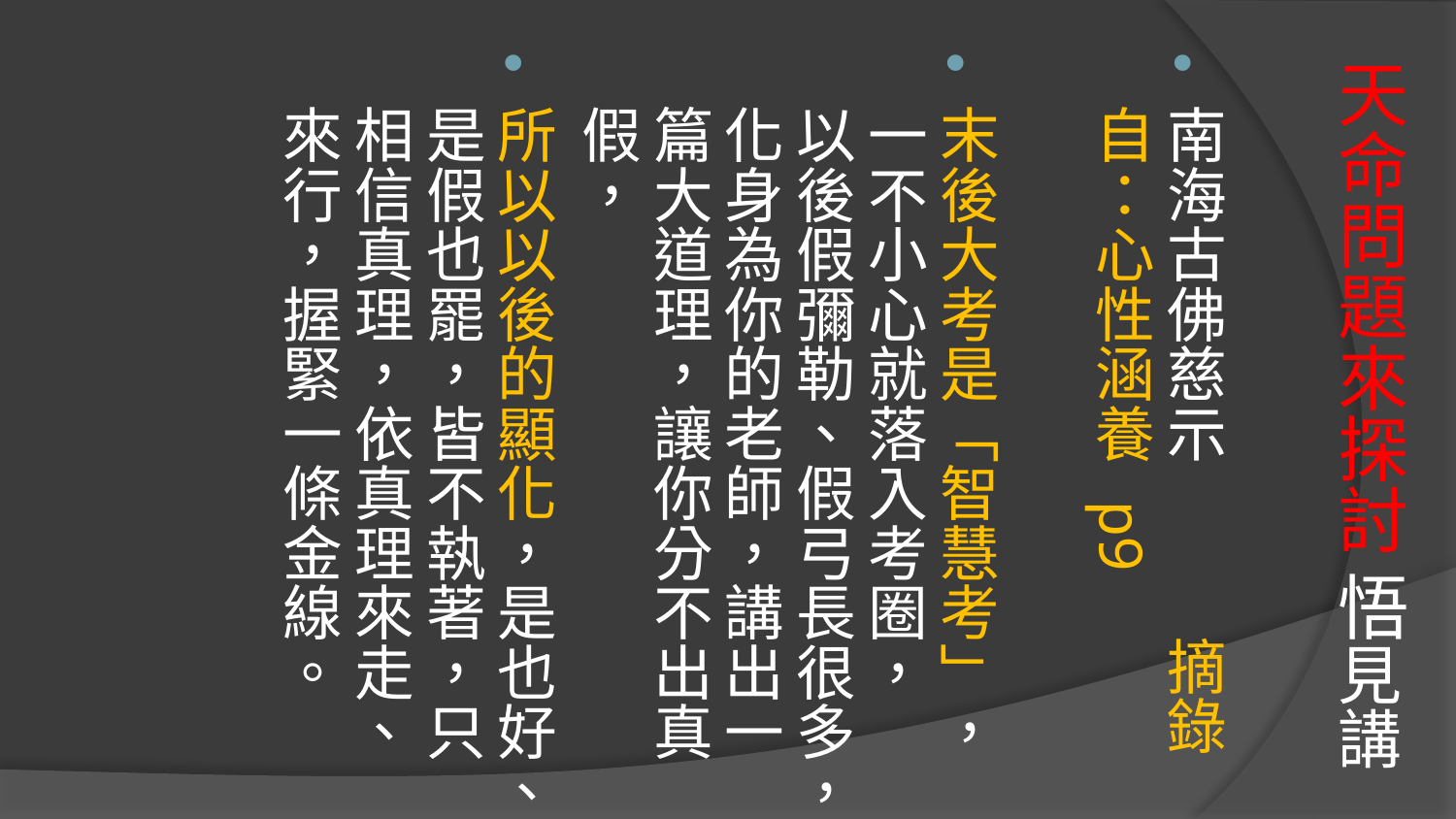

南海古佛慈示             摘錄自：心性涵養  p9
末後大考是「智慧考」，一不小心就落入考圈，
以後假彌勒、假弓長很多，化身為你的老師，講出一篇大道理，讓你分不出真假，
所以以後的顯化，是也好、是假也罷，皆不執著，只相信真理，依真理來走、來行，握緊一條金線。

# 天命問題來探討 悟見講